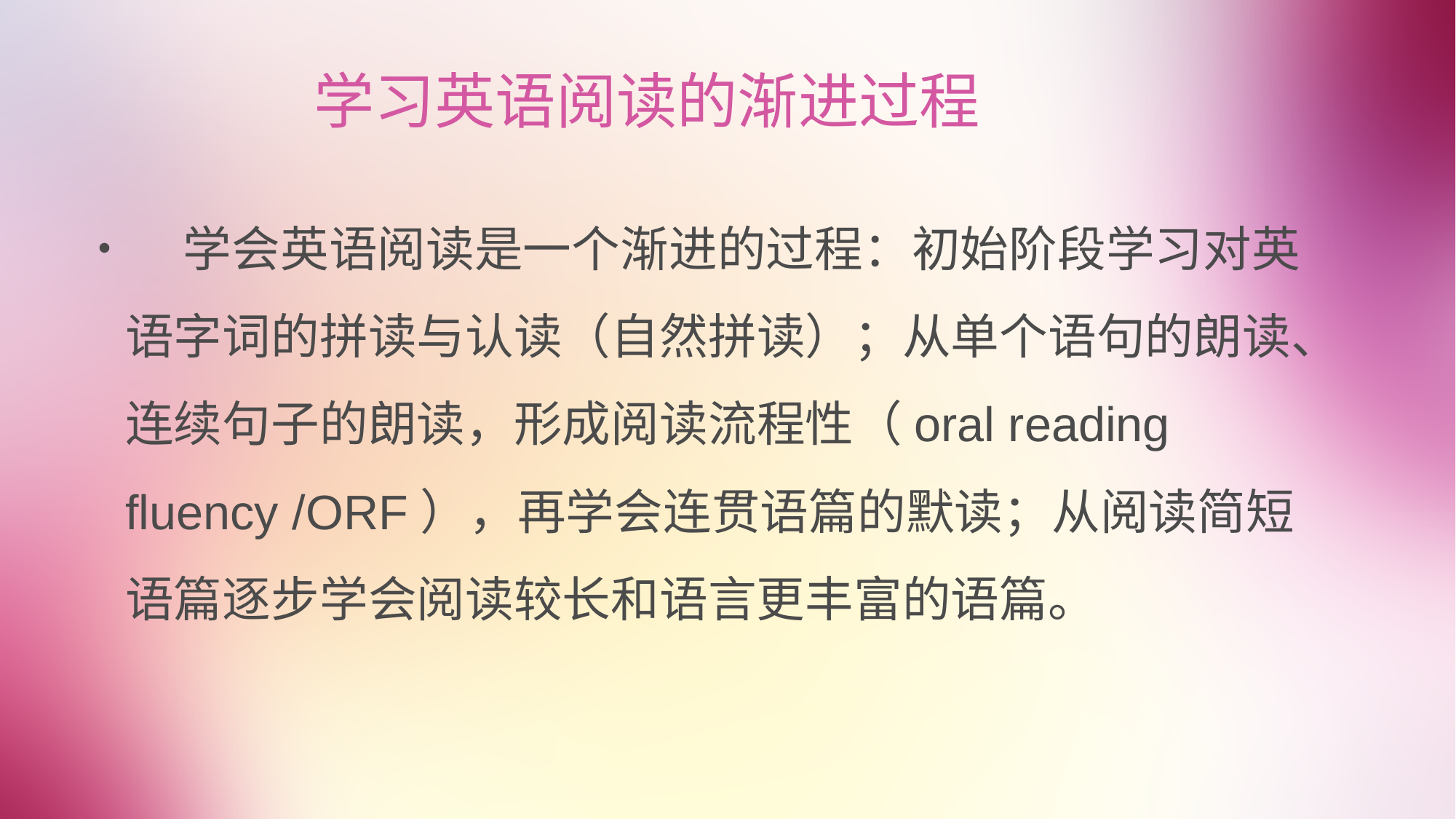

# 学习英语阅读的渐进过程
      学会英语阅读是一个渐进的过程：初始阶段学习对英语字词的拼读与认读（自然拼读）；从单个语句的朗读、连续句子的朗读，形成阅读流程性（oral reading fluency /ORF），再学会连贯语篇的默读；从阅读简短语篇逐步学会阅读较长和语言更丰富的语篇。